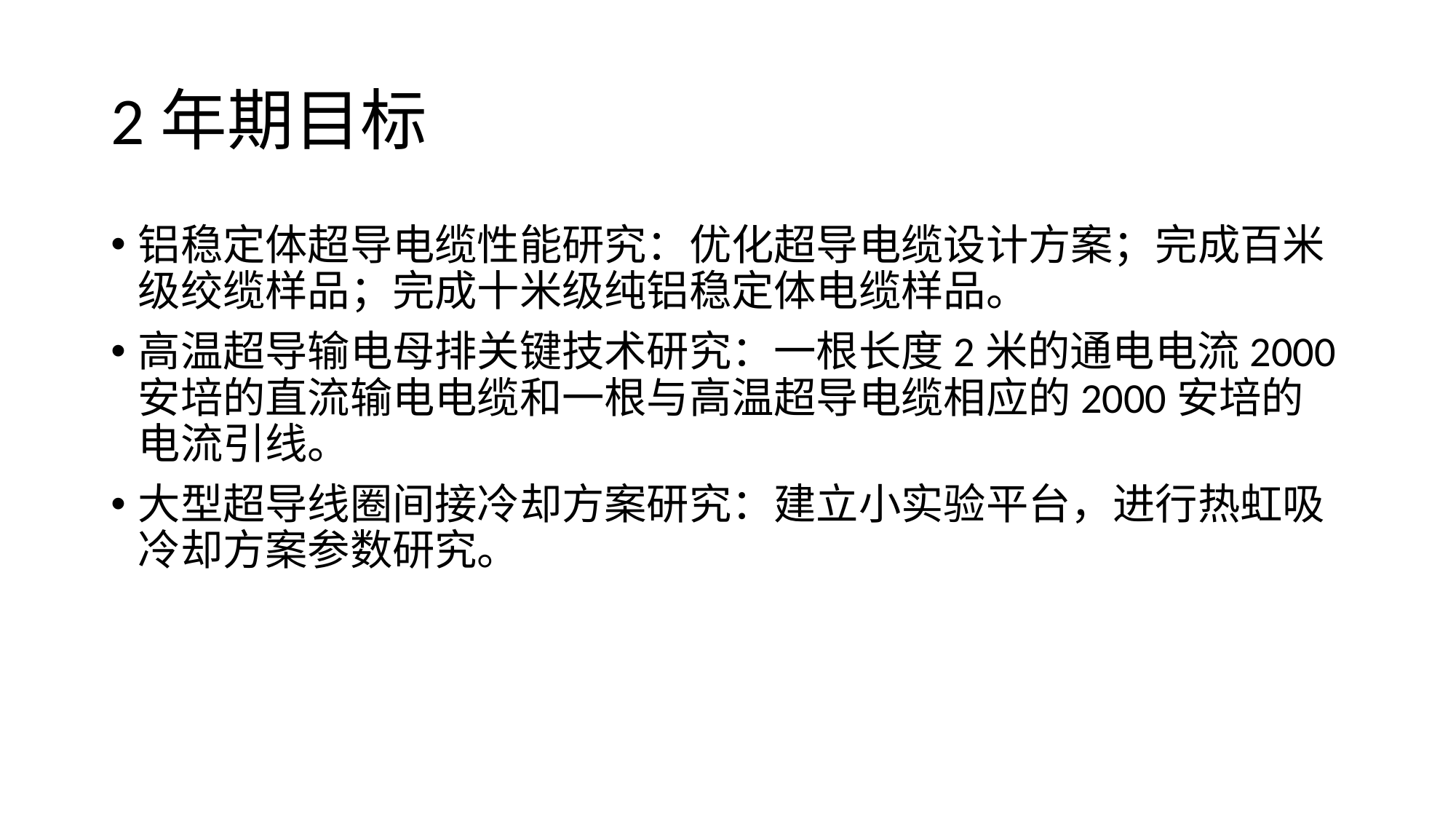

# 2年期目标
铝稳定体超导电缆性能研究：优化超导电缆设计方案；完成百米级绞缆样品；完成十米级纯铝稳定体电缆样品。
高温超导输电母排关键技术研究：一根长度2米的通电电流2000安培的直流输电电缆和一根与高温超导电缆相应的2000安培的电流引线。
大型超导线圈间接冷却方案研究：建立小实验平台，进行热虹吸冷却方案参数研究。